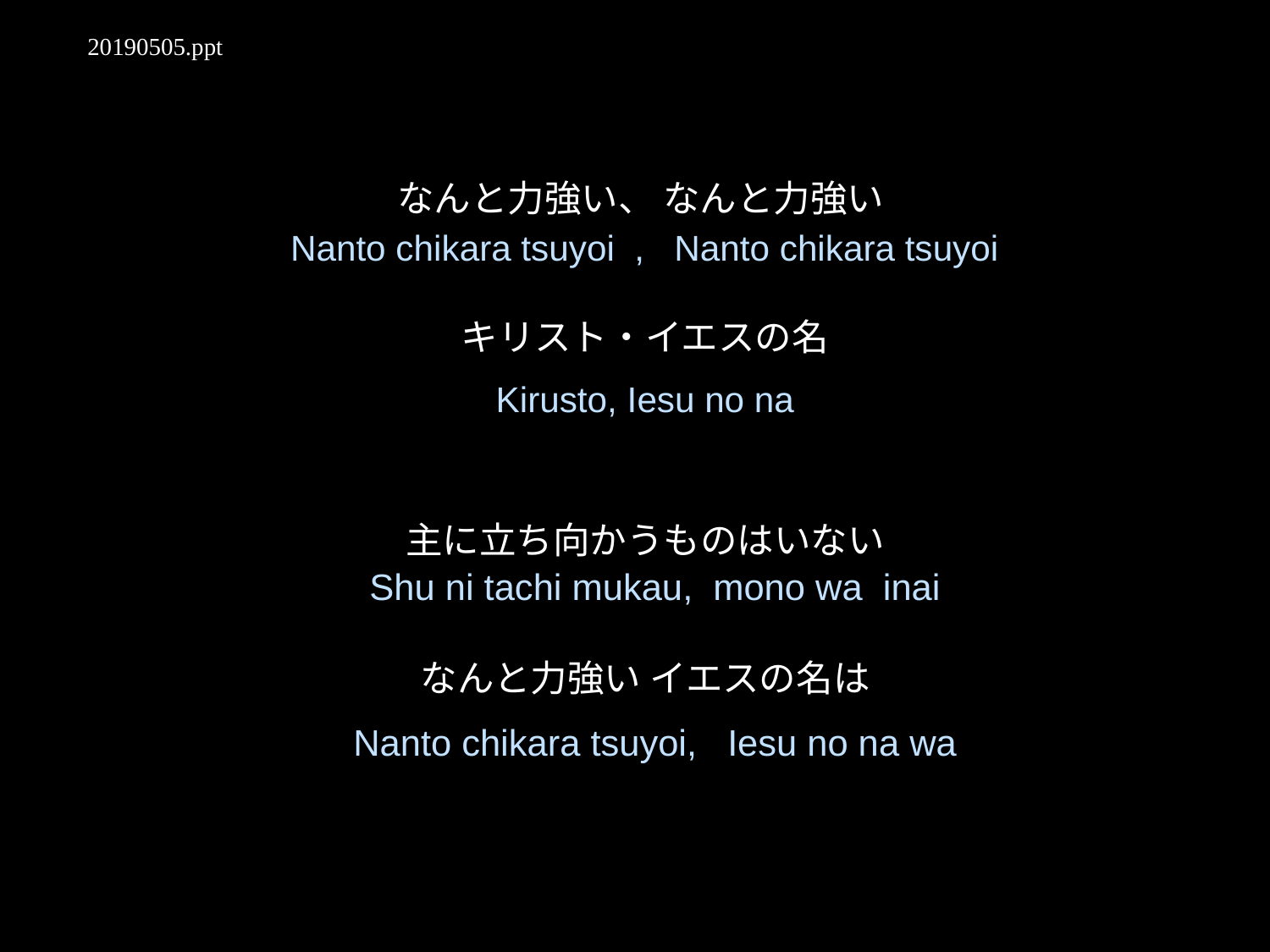

20190505.ppt
なんと力強い、 なんと力強い

キリスト・イエスの名
Nanto chikara tsuyoi  ,   Nanto chikara tsuyoi

Kirusto, Iesu no na
主に立ち向かうものはいない

なんと力強い イエスの名は
Shu ni tachi mukau,  mono wa  inai

Nanto chikara tsuyoi,   Iesu no na wa